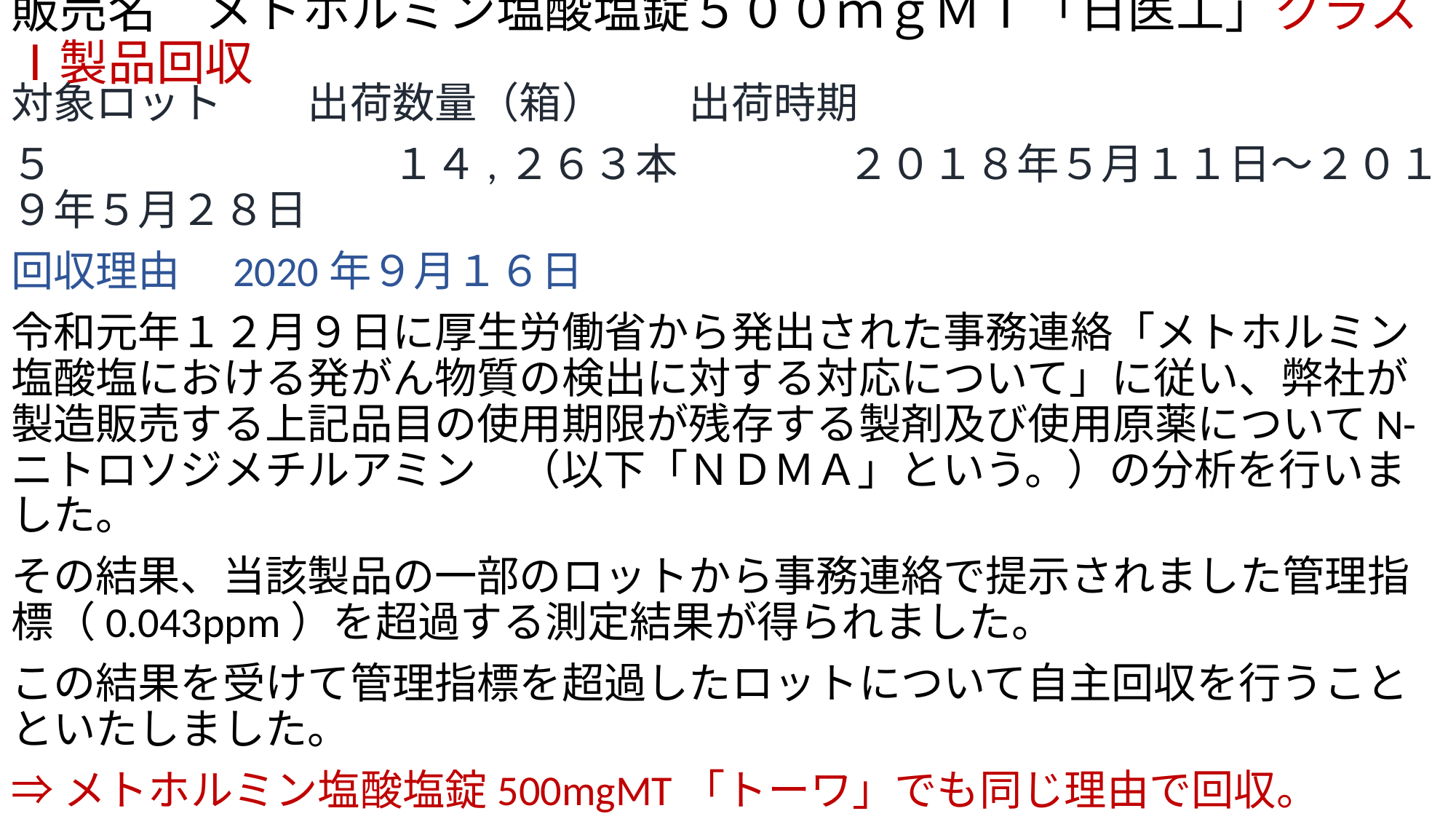

# 販売名　メトホルミン塩酸塩錠５００ｍｇＭＴ「日医工」クラスⅠ製品回収
対象ロット　　出荷数量（箱）　　出荷時期
５　　　　　　　　１４,２６３本　　　　２０１８年５月１１日～２０１９年５月２８日
回収理由　2020年９月１６日
令和元年１２月９日に厚生労働省から発出された事務連絡「メトホルミン塩酸塩における発がん物質の検出に対する対応について」に従い、弊社が製造販売する上記品目の使用期限が残存する製剤及び使用原薬についてN-ニトロソジメチルアミン　（以下「ＮＤＭＡ」という。）の分析を行いました。
その結果、当該製品の一部のロットから事務連絡で提示されました管理指標（0.043ppm）を超過する測定結果が得られました。
この結果を受けて管理指標を超過したロットについて自主回収を行うことといたしました。
⇒メトホルミン塩酸塩錠500mgMT「トーワ」でも同じ理由で回収。
最近のロットは問題ないのでしょうか？